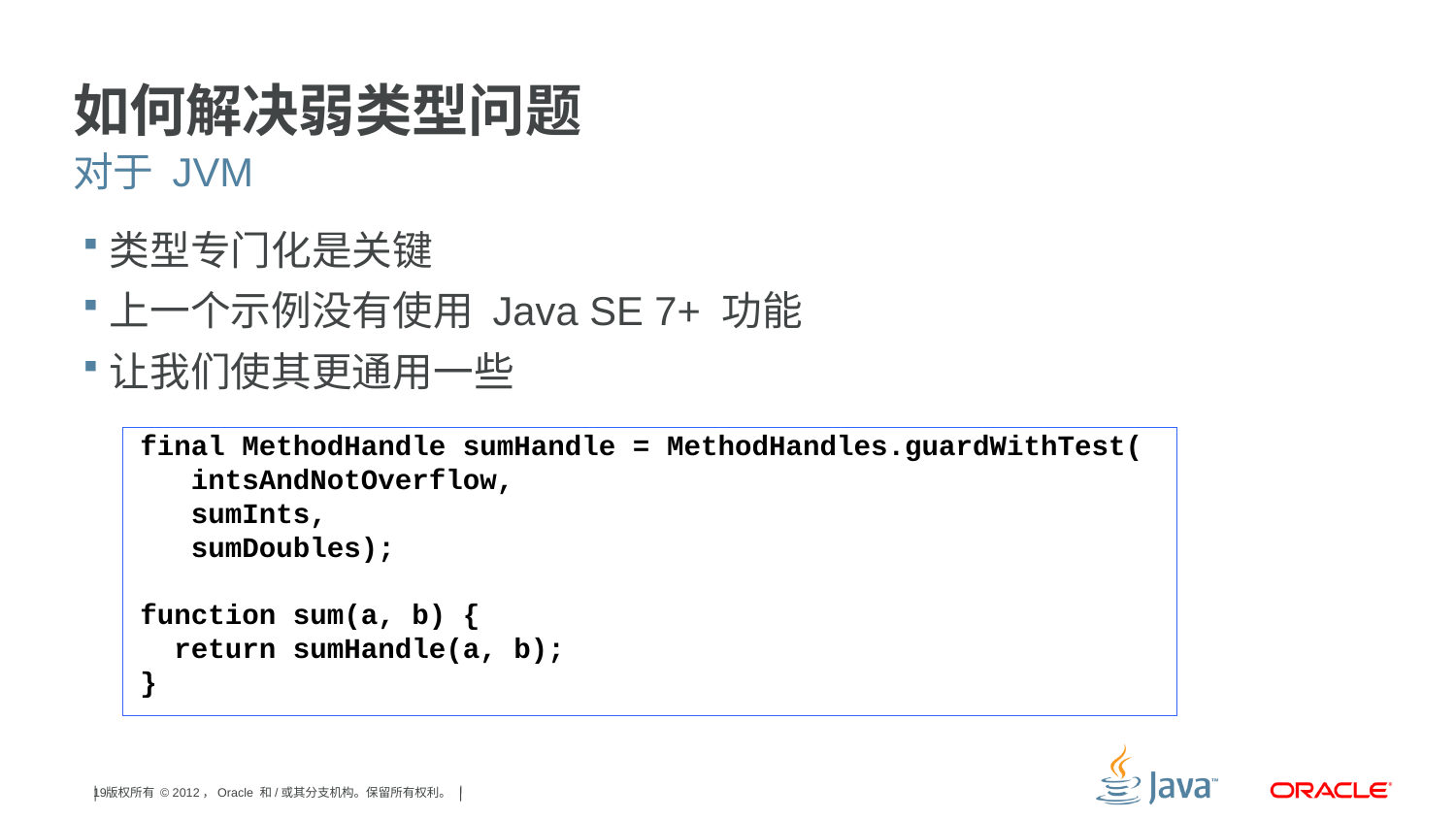

# 如何解决弱类型问题
对于 JVM
类型专门化是关键
上一个示例没有使用 Java SE 7+ 功能
让我们使其更通用一些
 final MethodHandle sumHandle = MethodHandles.guardWithTest(
    intsAndNotOverflow,
    sumInts,
    sumDoubles);

 function sum(a, b) {
   return sumHandle(a, b);
 }